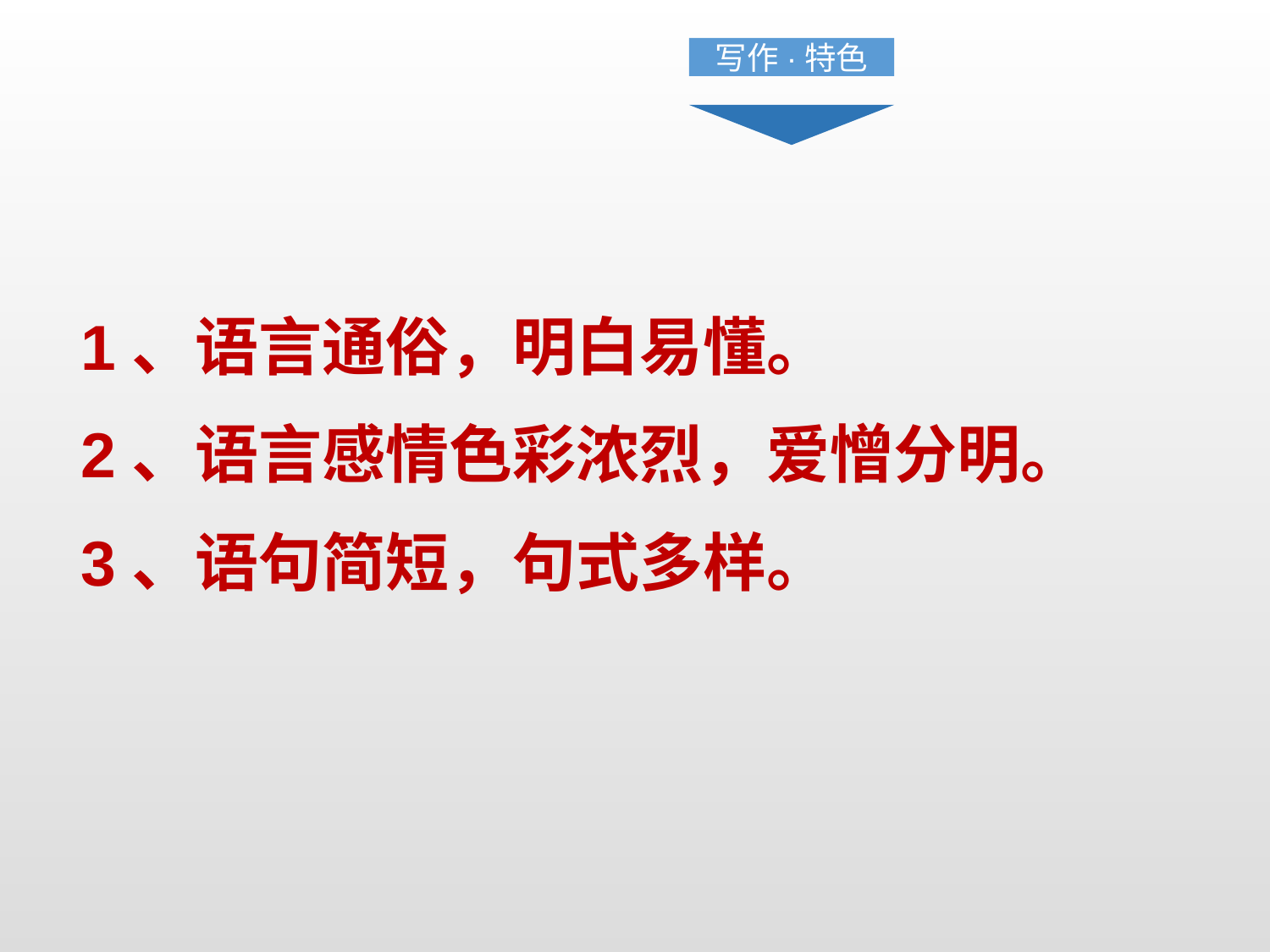

写作·特色

1、语言通俗，明白易懂。
2、语言感情色彩浓烈，爱憎分明。
3、语句简短，句式多样。